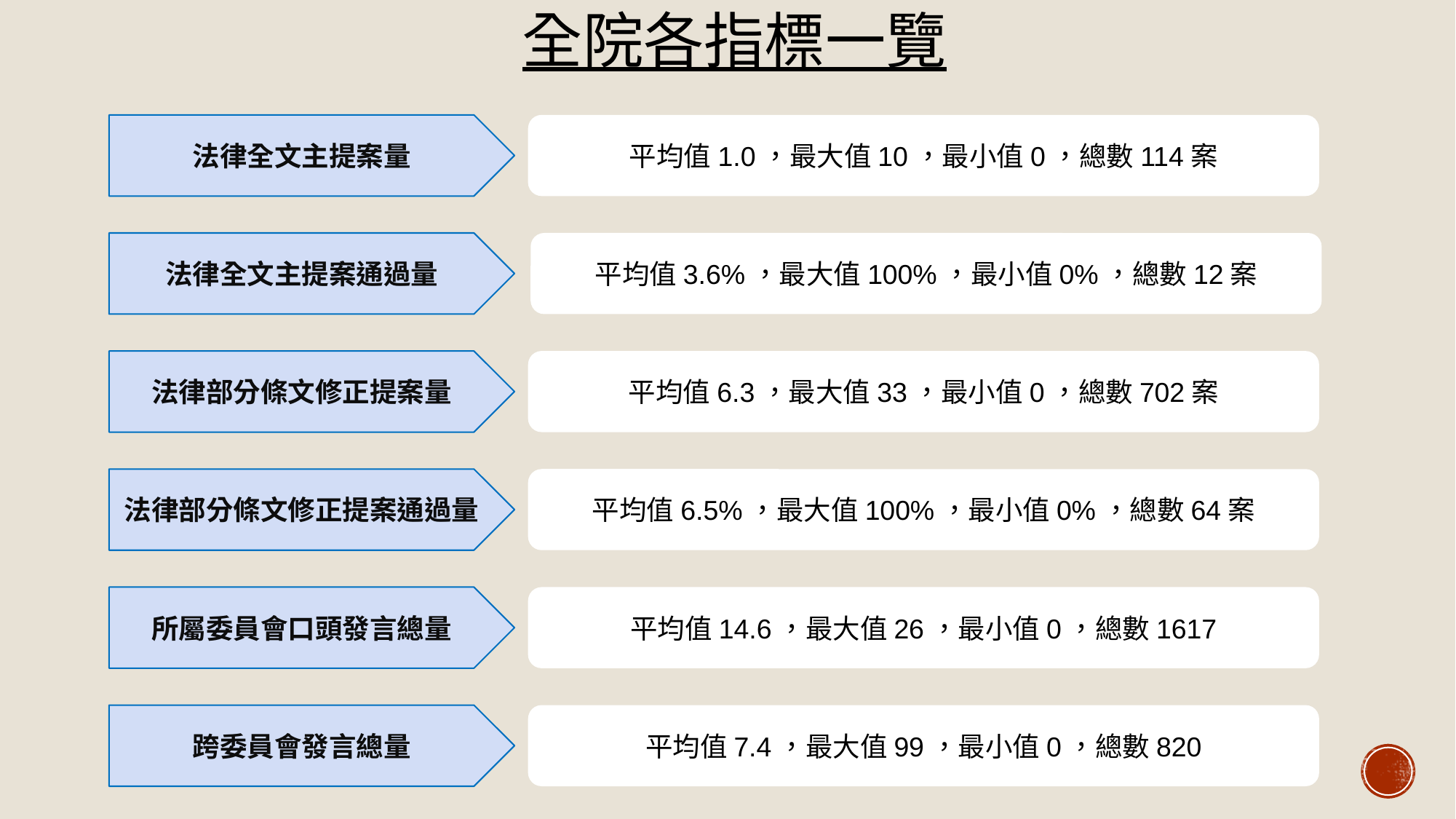

# 全院各指標一覽
法律全文主提案量
平均值1.0，最大值10，最小值0，總數114案
法律全文主提案通過量
平均值3.6%，最大值100%，最小值0%，總數12案
平均值6.3，最大值33，最小值0，總數702案
法律部分條文修正提案量
平均值6.5%，最大值100%，最小值0%，總數64案
法律部分條文修正提案通過量
平均值14.6，最大值26，最小值0，總數1617
所屬委員會口頭發言總量
跨委員會發言總量
平均值7.4，最大值99，最小值0，總數820